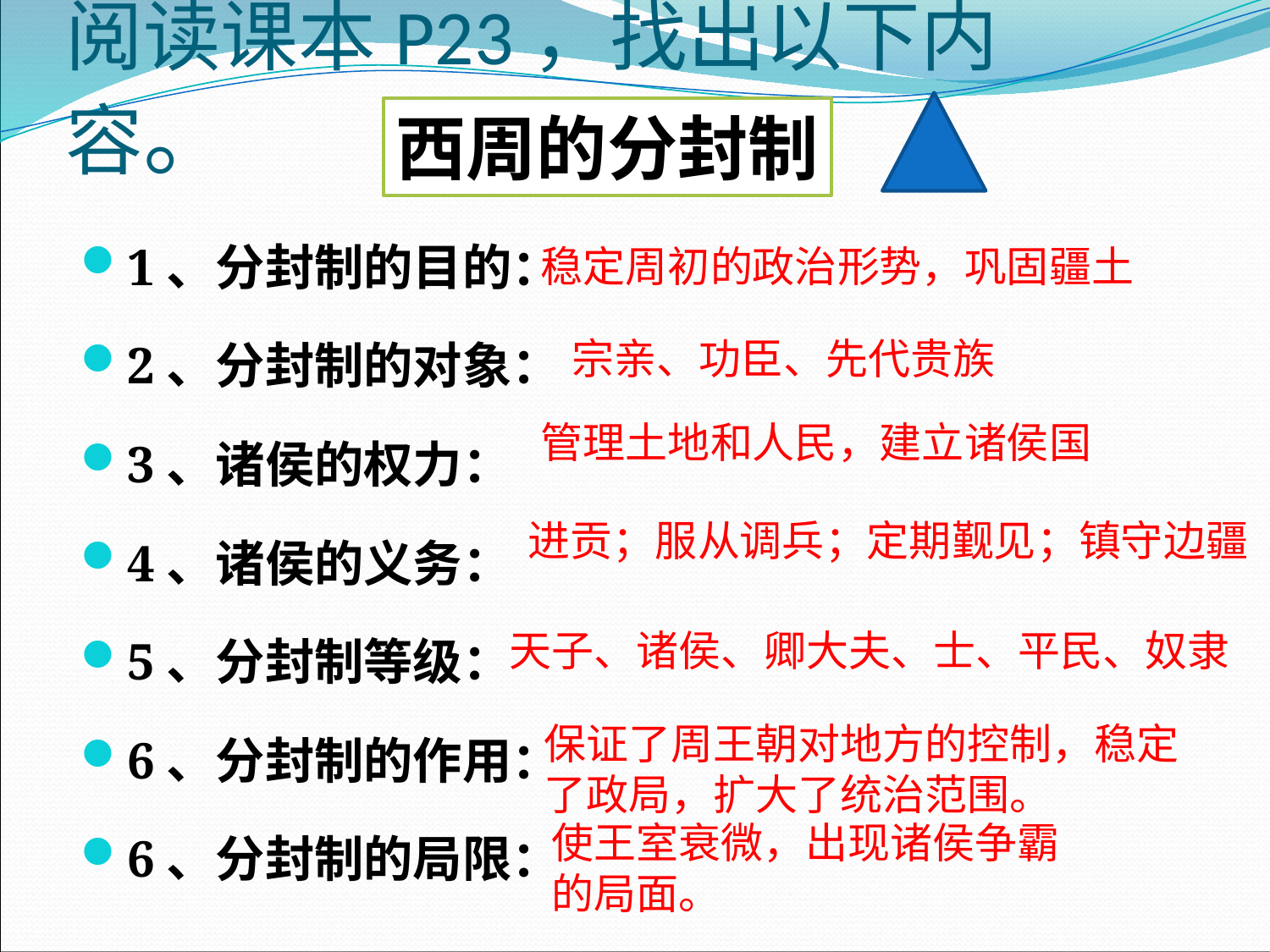

西周的分封制
# 阅读课本P23，找出以下内容。
1、分封制的目的：
2、分封制的对象：
3、诸侯的权力：
4、诸侯的义务：
5、分封制等级：
6、分封制的作用：
6、分封制的局限：

稳定周初的政治形势，巩固疆土
宗亲、功臣、先代贵族

管理土地和人民，建立诸侯国
进贡；服从调兵；定期觐见；镇守边疆
天子、诸侯、卿大夫、士、平民、奴隶
保证了周王朝对地方的控制，稳定了政局，扩大了统治范围。
使王室衰微，出现诸侯争霸的局面。